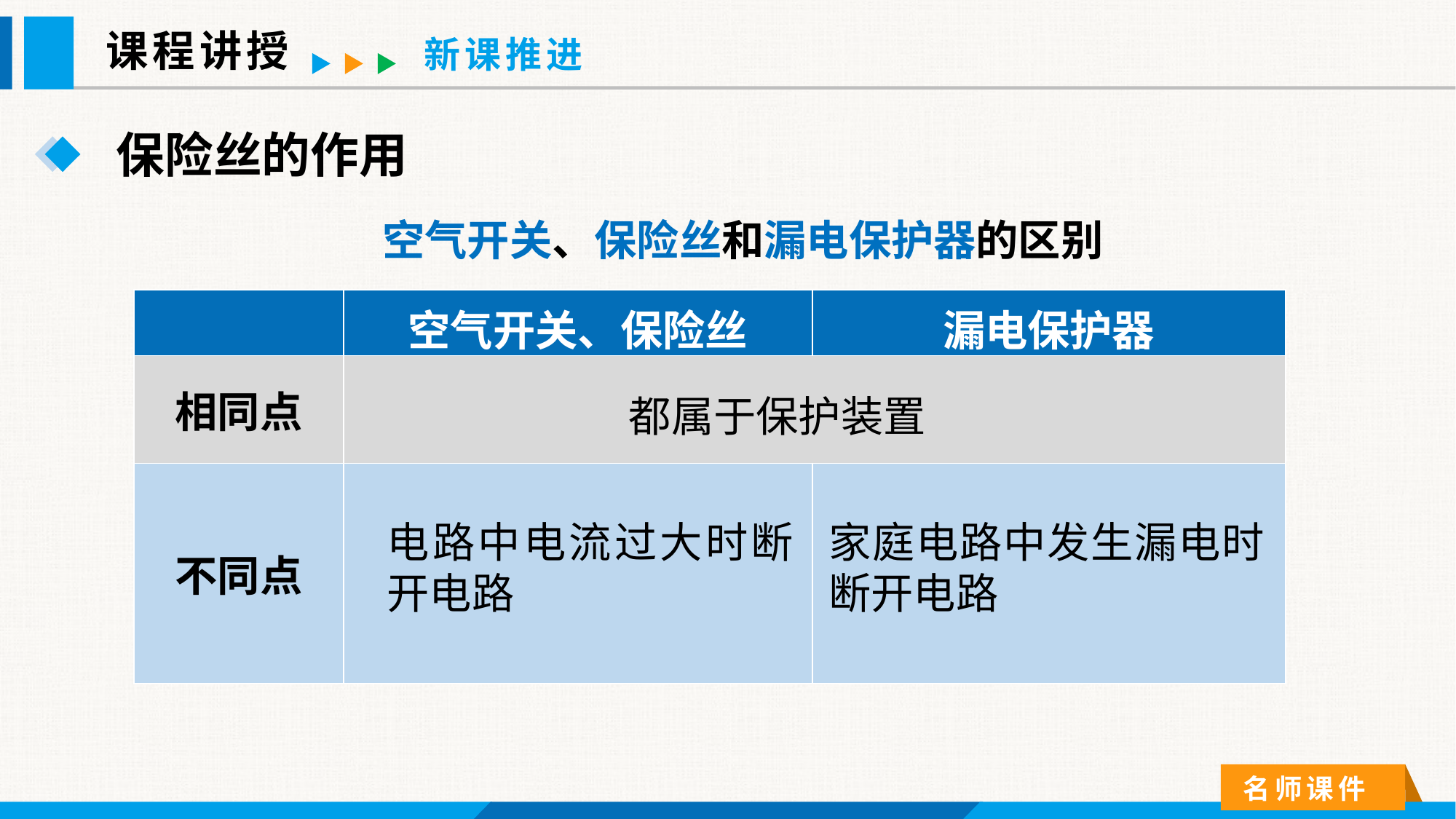

课程讲授
新课推进

保险丝的作用

空气开关、保险丝和漏电保护器的区别
|  | 空气开关、保险丝 | 漏电保护器 |
| --- | --- | --- |
| 相同点 |  |  |
| 不同点 |  |  |
都属于保护装置
电路中电流过大时断开电路
家庭电路中发生漏电时断开电路